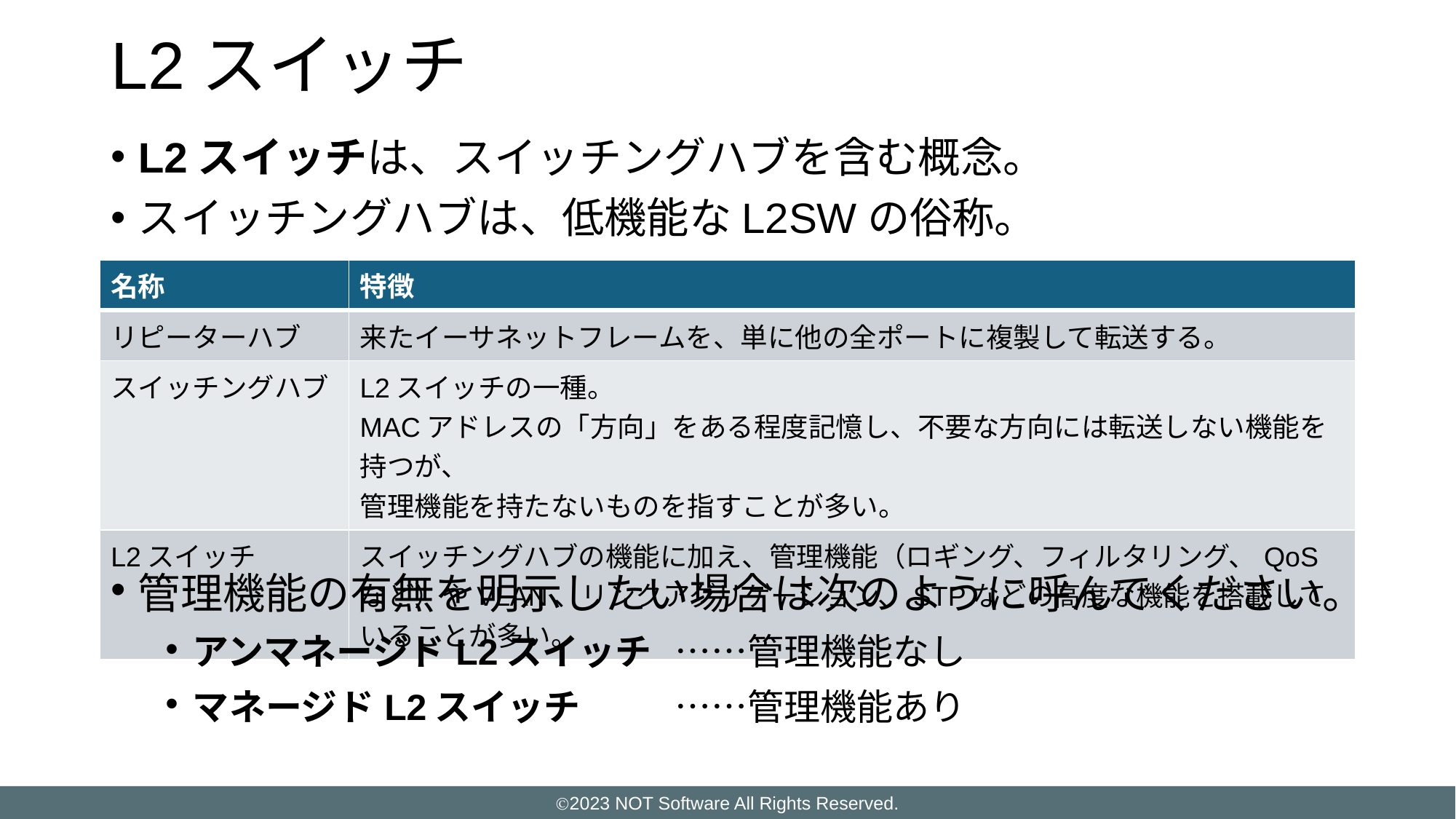

# L2スイッチ
L2スイッチは、スイッチングハブを含む概念。
スイッチングハブは、低機能なL2SWの俗称。
| 名称 | 特徴 |
| --- | --- |
| リピーターハブ | 来たイーサネットフレームを、単に他の全ポートに複製して転送する。 |
| スイッチングハブ | L2スイッチの一種。 MACアドレスの「方向」をある程度記憶し、不要な方向には転送しない機能を持つが、 管理機能を持たないものを指すことが多い。 |
| L2スイッチ | スイッチングハブの機能に加え、管理機能（ロギング、フィルタリング、QoSなど）やVLAN、リンクアグリゲーション、STPなどの高度な機能を搭載していることが多い。 |
管理機能の有無を明示したい場合は次のように呼んでください。
アンマネージドL2スイッチ	……管理機能なし
マネージドL2スイッチ	……管理機能あり